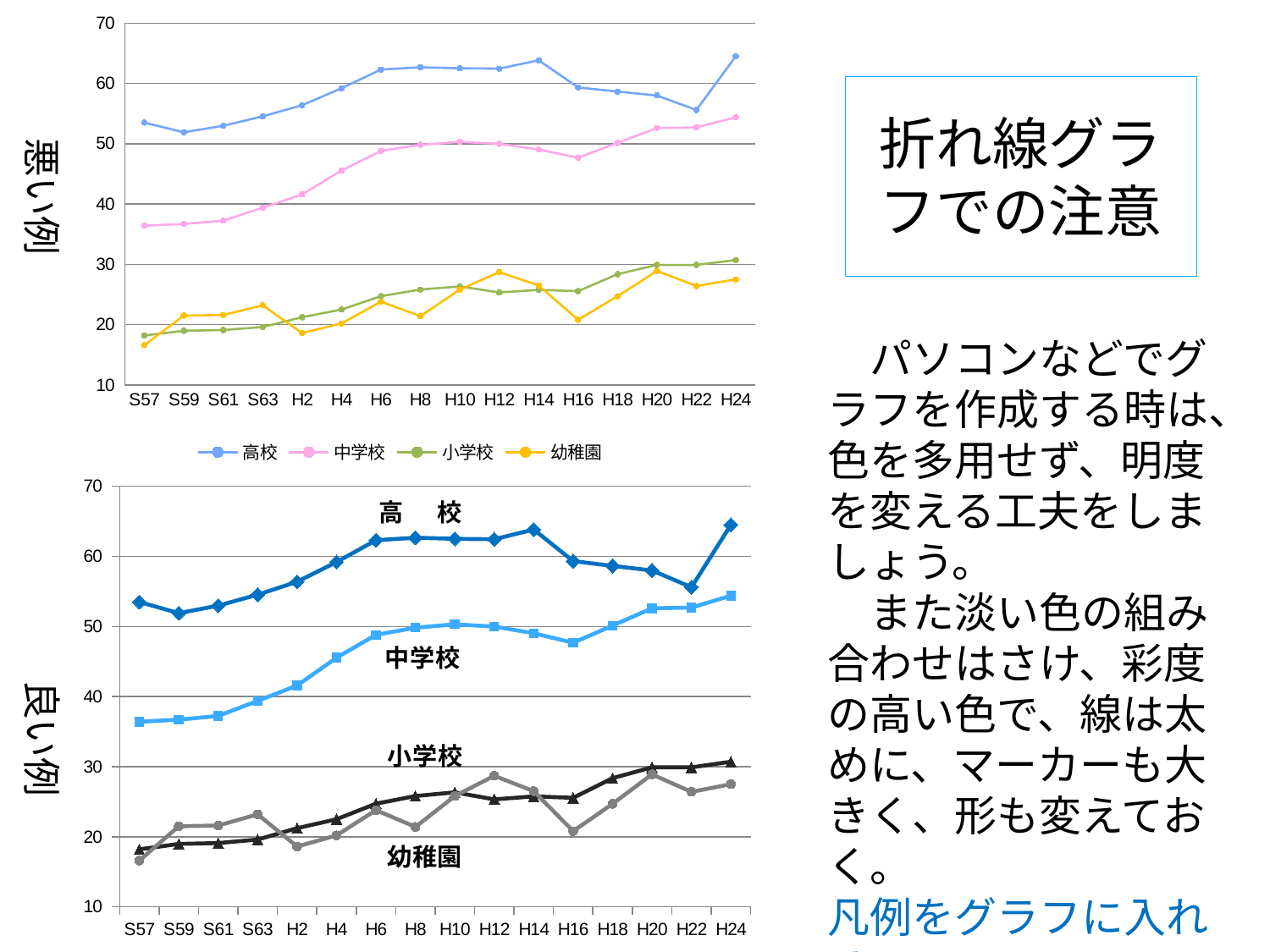

### Chart

| Category | 高校 | 中学校 | 小学校 | 幼稚園 |
|---|---|---|---|---|
| S57 | 53.5 | 36.4 | 18.2 | 16.6 |
| S59 | 51.9 | 36.7 | 18.98 | 21.5 |
| S61 | 52.98 | 37.24 | 19.1 | 21.6 |
| S63 | 54.54 | 39.39 | 19.6 | 23.2 |
| H2 | 56.38 | 41.58 | 21.22 | 18.6 |
| H4 | 59.2 | 45.56 | 22.5 | 20.2 |
| H6 | 62.31 | 48.81 | 24.72 | 23.8 |
| H8 | 62.67 | 49.83 | 25.81 | 21.4 |
| H10 | 62.51 | 50.31 | 26.34 | 25.8 |
| H12 | 62.45 | 49.99 | 25.33 | 28.7 |
| H14 | 63.84 | 49.04 | 25.76 | 26.5 |
| H16 | 59.33 | 47.68 | 25.55 | 20.8 |
| H18 | 58.65 | 50.13 | 28.36 | 24.7 |
| H20 | 58.0 | 52.6 | 29.9 | 28.9 |
| H22 | 55.6 | 52.7 | 29.9 | 26.4 |
| H24 | 64.5 | 54.4 | 30.7 | 27.5 |
# 折れ線グラフでの注意
悪い例　　　　　　　　　　　良い例
　パソコンなどでグラフを作成する時は、色を多用せず、明度を変える工夫をしましょう。
　また淡い色の組み合わせはさけ、彩度の高い色で、線は太めに、マーカーも大きく、形も変えておく。
凡例をグラフに入れる

### Chart

| Category | 高校 | 中学校 | 小学校 | 幼稚園 |
|---|---|---|---|---|
| S57 | 53.5 | 36.4 | 18.2 | 16.6 |
| S59 | 51.9 | 36.7 | 18.98 | 21.5 |
| S61 | 52.98 | 37.24 | 19.1 | 21.6 |
| S63 | 54.54 | 39.39 | 19.6 | 23.2 |
| H2 | 56.38 | 41.58 | 21.22 | 18.6 |
| H4 | 59.2 | 45.56 | 22.5 | 20.2 |
| H6 | 62.31 | 48.81 | 24.72 | 23.8 |
| H8 | 62.67 | 49.83 | 25.81 | 21.4 |
| H10 | 62.51 | 50.31 | 26.34 | 25.8 |
| H12 | 62.45 | 49.99 | 25.33 | 28.7 |
| H14 | 63.84 | 49.04 | 25.76 | 26.5 |
| H16 | 59.33 | 47.68 | 25.55 | 20.8 |
| H18 | 58.65 | 50.13 | 28.36 | 24.7 |
| H20 | 58.0 | 52.6 | 29.9 | 28.9 |
| H22 | 55.6 | 52.7 | 29.9 | 26.4 |
| H24 | 64.5 | 54.4 | 30.7 | 27.5 |